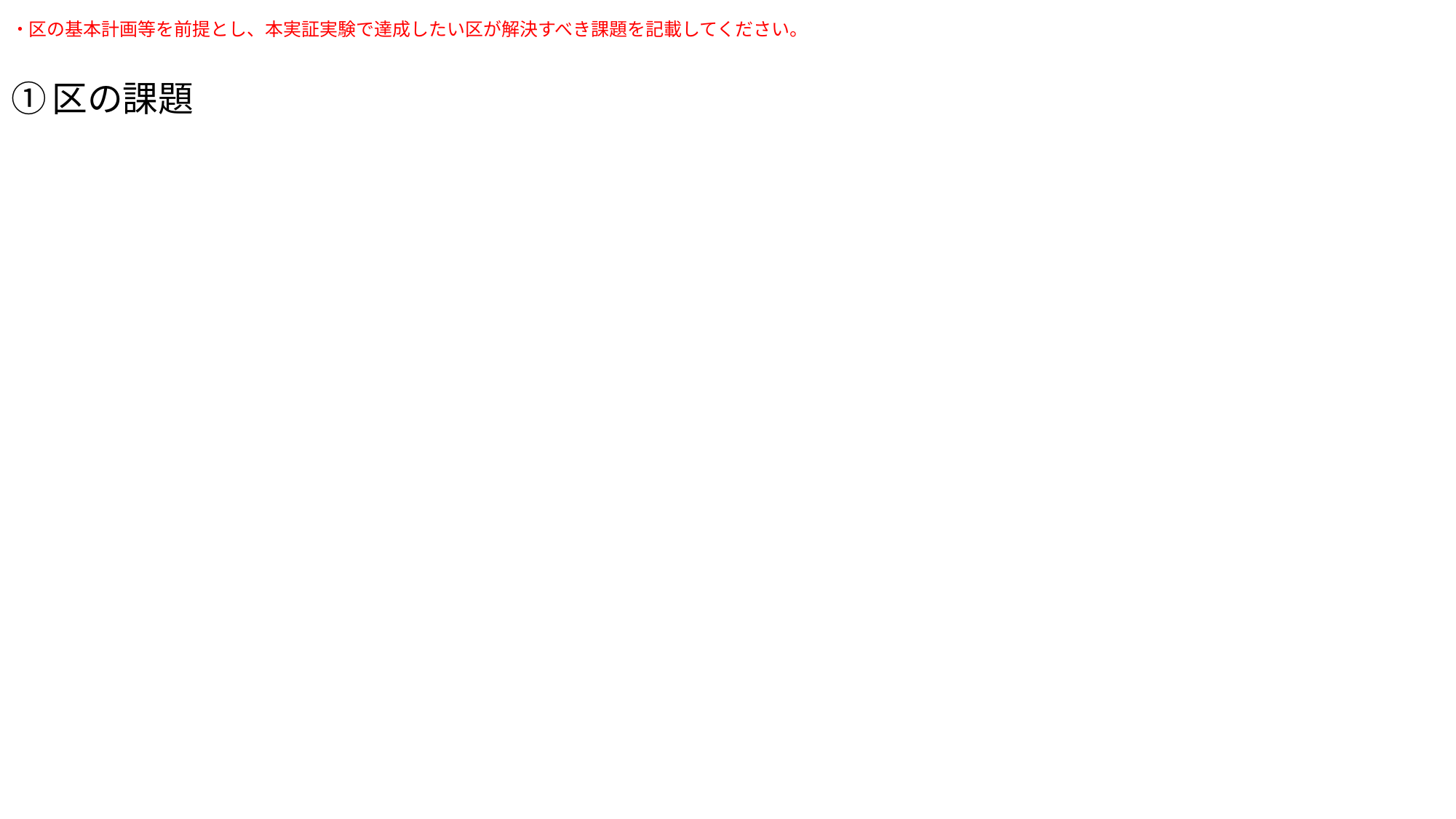

・区の基本計画等を前提とし、本実証実験で達成したい区が解決すべき課題を記載してください。

# ①区の課題